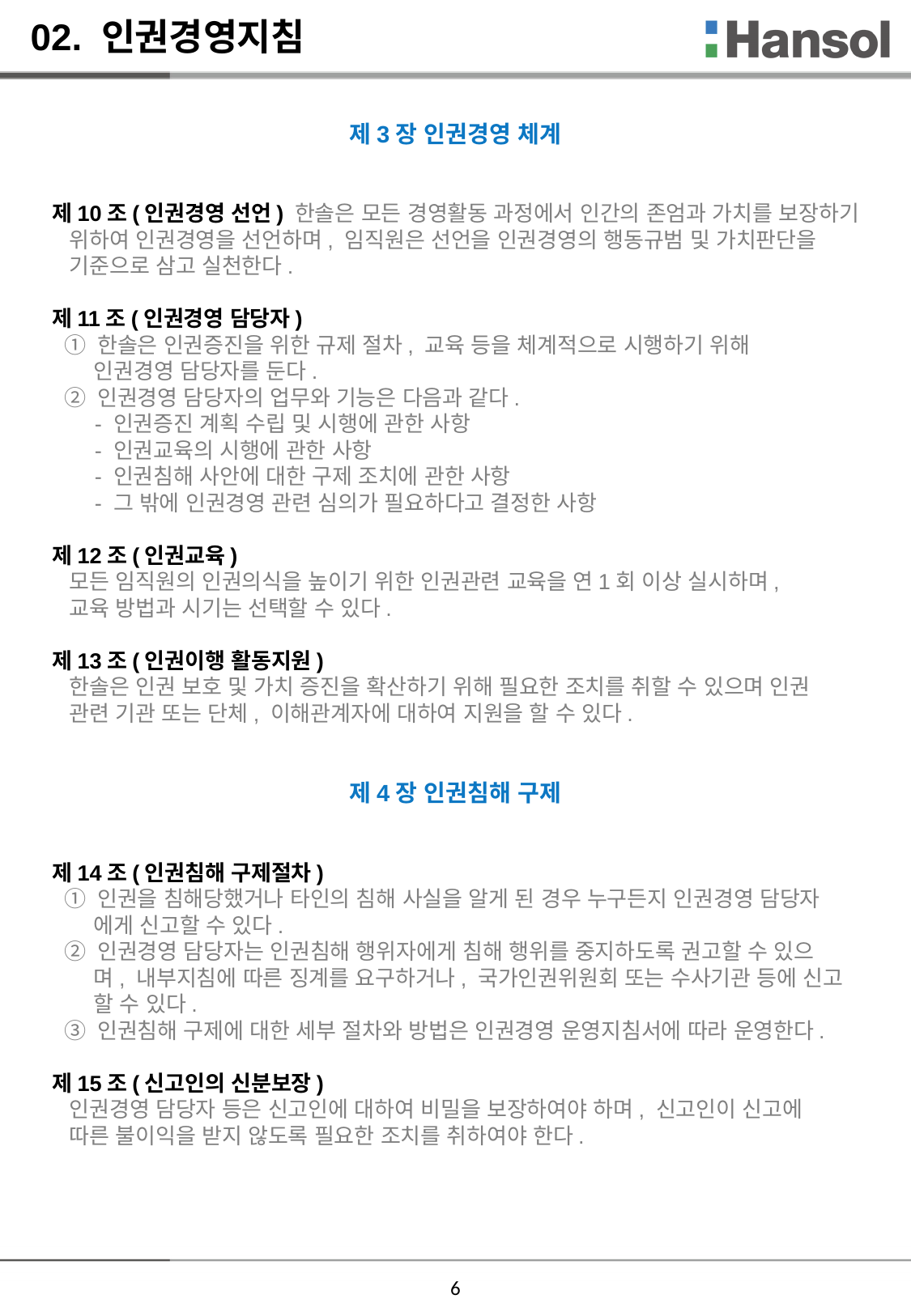

02. 인권경영지침
제3장 인권경영 체계

제10조(인권경영 선언) 한솔은 모든 경영활동 과정에서 인간의 존엄과 가치를 보장하기
  위하여 인권경영을 선언하며, 임직원은 선언을 인권경영의 행동규범 및 가치판단을
  기준으로 삼고 실천한다.

제11조(인권경영 담당자)
  ① 한솔은 인권증진을 위한 규제 절차, 교육 등을 체계적으로 시행하기 위해
      인권경영 담당자를 둔다.
  ② 인권경영 담당자의 업무와 기능은 다음과 같다.
       - 인권증진 계획 수립 및 시행에 관한 사항
       - 인권교육의 시행에 관한 사항
       - 인권침해 사안에 대한 구제 조치에 관한 사항
       - 그 밖에 인권경영 관련 심의가 필요하다고 결정한 사항

제12조(인권교육)
  모든 임직원의 인권의식을 높이기 위한 인권관련 교육을 연1회 이상 실시하며,
  교육 방법과 시기는 선택할 수 있다.

제13조(인권이행 활동지원)
  한솔은 인권 보호 및 가치 증진을 확산하기 위해 필요한 조치를 취할 수 있으며 인권
  관련 기관 또는 단체, 이해관계자에 대하여 지원을 할 수 있다.

제4장 인권침해 구제

제14조(인권침해 구제절차)
  ① 인권을 침해당했거나 타인의 침해 사실을 알게 된 경우 누구든지 인권경영 담당자
      에게 신고할 수 있다.
  ② 인권경영 담당자는 인권침해 행위자에게 침해 행위를 중지하도록 권고할 수 있으
      며, 내부지침에 따른 징계를 요구하거나, 국가인권위원회 또는 수사기관 등에 신고
      할 수 있다.
  ③ 인권침해 구제에 대한 세부 절차와 방법은 인권경영 운영지침서에 따라 운영한다.

제15조(신고인의 신분보장)
  인권경영 담당자 등은 신고인에 대하여 비밀을 보장하여야 하며, 신고인이 신고에
  따른 불이익을 받지 않도록 필요한 조치를 취하여야 한다.
6